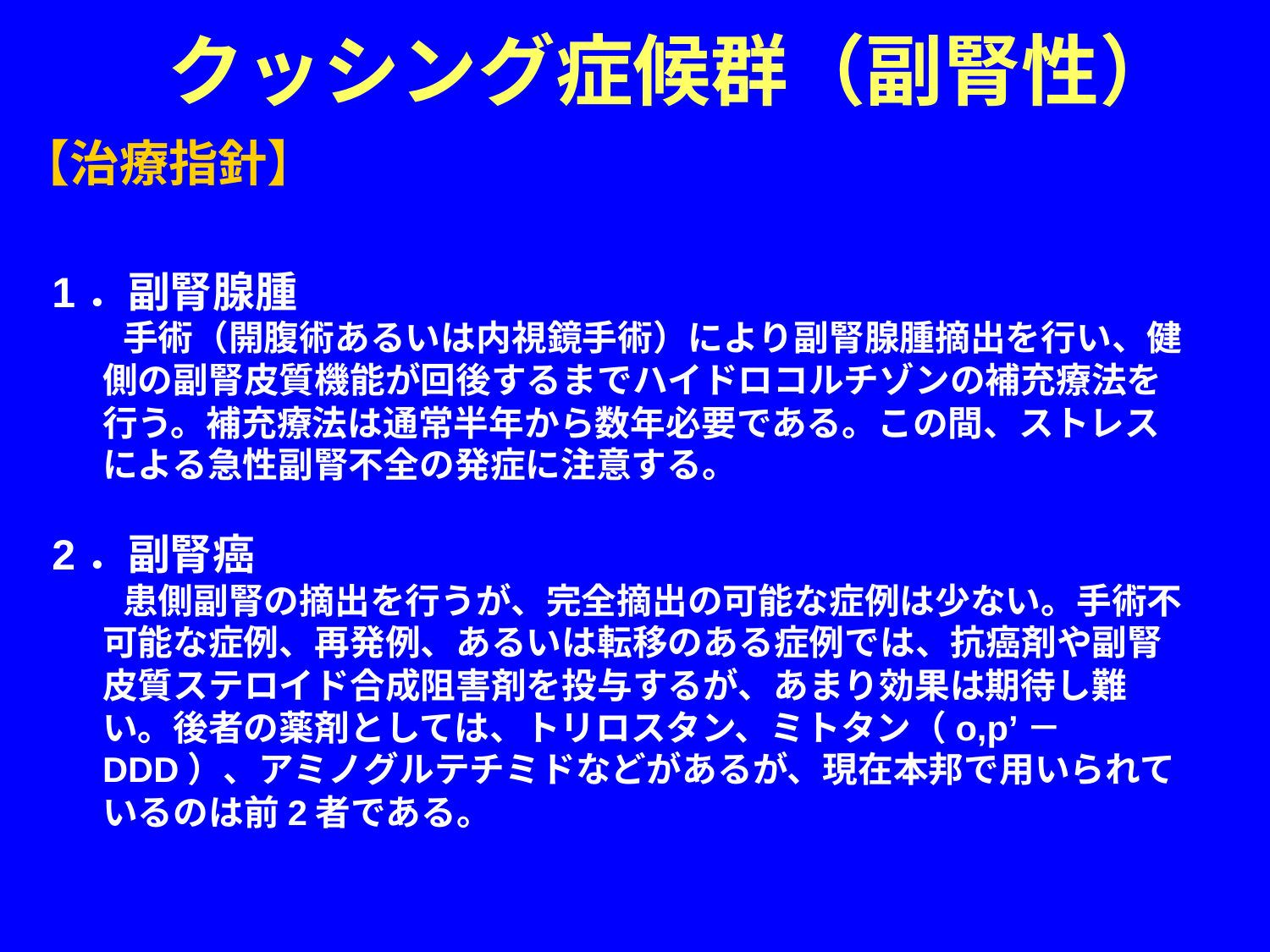

クッシング症候群（副腎性）
【治療指針】
1．副腎腺腫
　　手術（開腹術あるいは内視鏡手術）により副腎腺腫摘出を行い、健側の副腎皮質機能が回後するまでハイドロコルチゾンの補充療法を行う。補充療法は通常半年から数年必要である。この間、ストレスによる急性副腎不全の発症に注意する。

2．副腎癌
　　患側副腎の摘出を行うが、完全摘出の可能な症例は少ない。手術不可能な症例、再発例、あるいは転移のある症例では、抗癌剤や副腎皮質ステロイド合成阻害剤を投与するが、あまり効果は期待し難い。後者の薬剤としては、トリロスタン、ミトタン（o,p’－DDD）、アミノグルテチミドなどがあるが、現在本邦で用いられているのは前2者である。